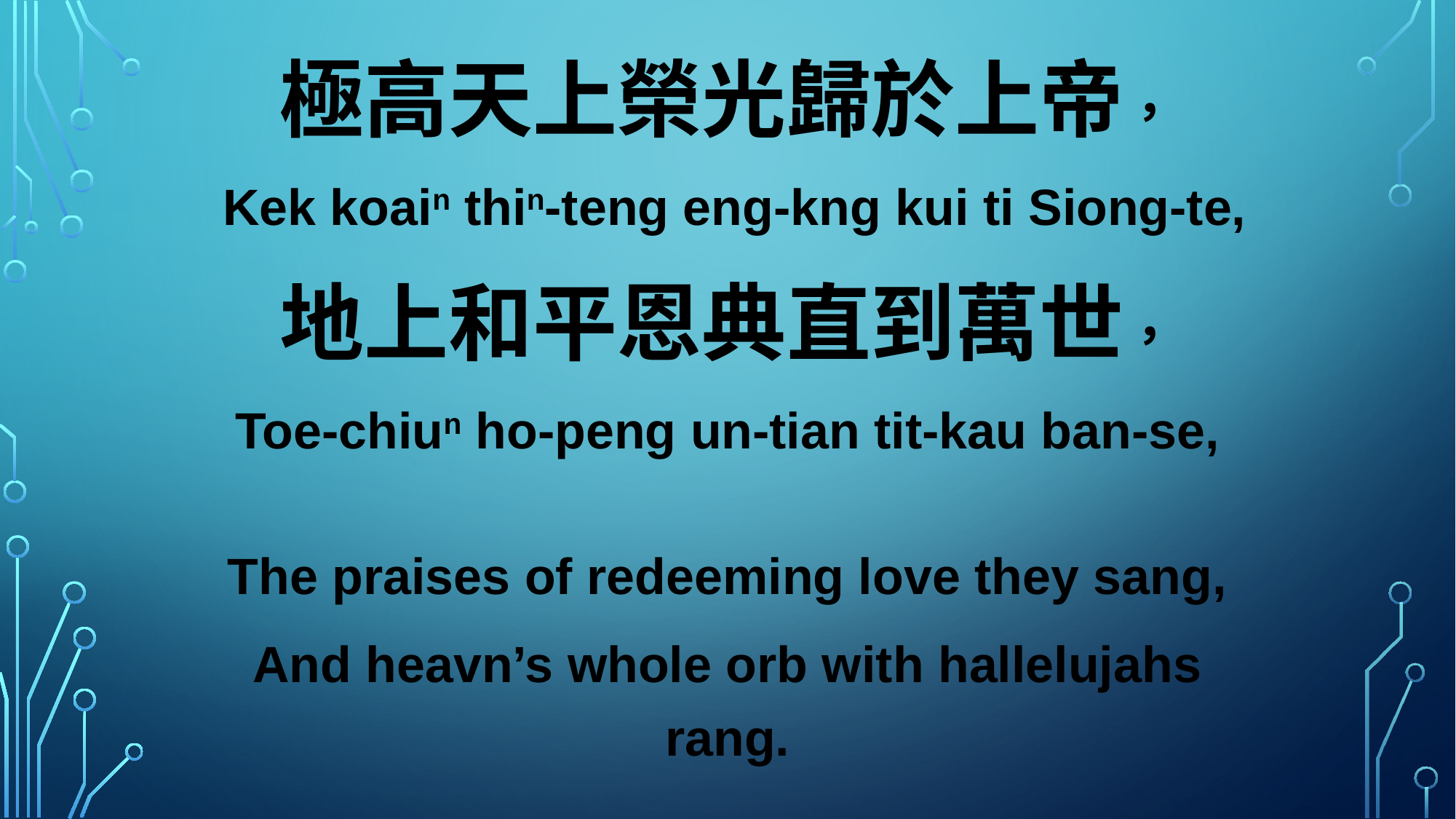

極高天上榮光歸於上帝，
 Kek koain thin-teng eng-kng kui ti Siong-te,
地上和平恩典直到萬世，
Toe-chiun ho-peng un-tian tit-kau ban-se,

The praises of redeeming love they sang,
And heavn’s whole orb with hallelujahs rang.